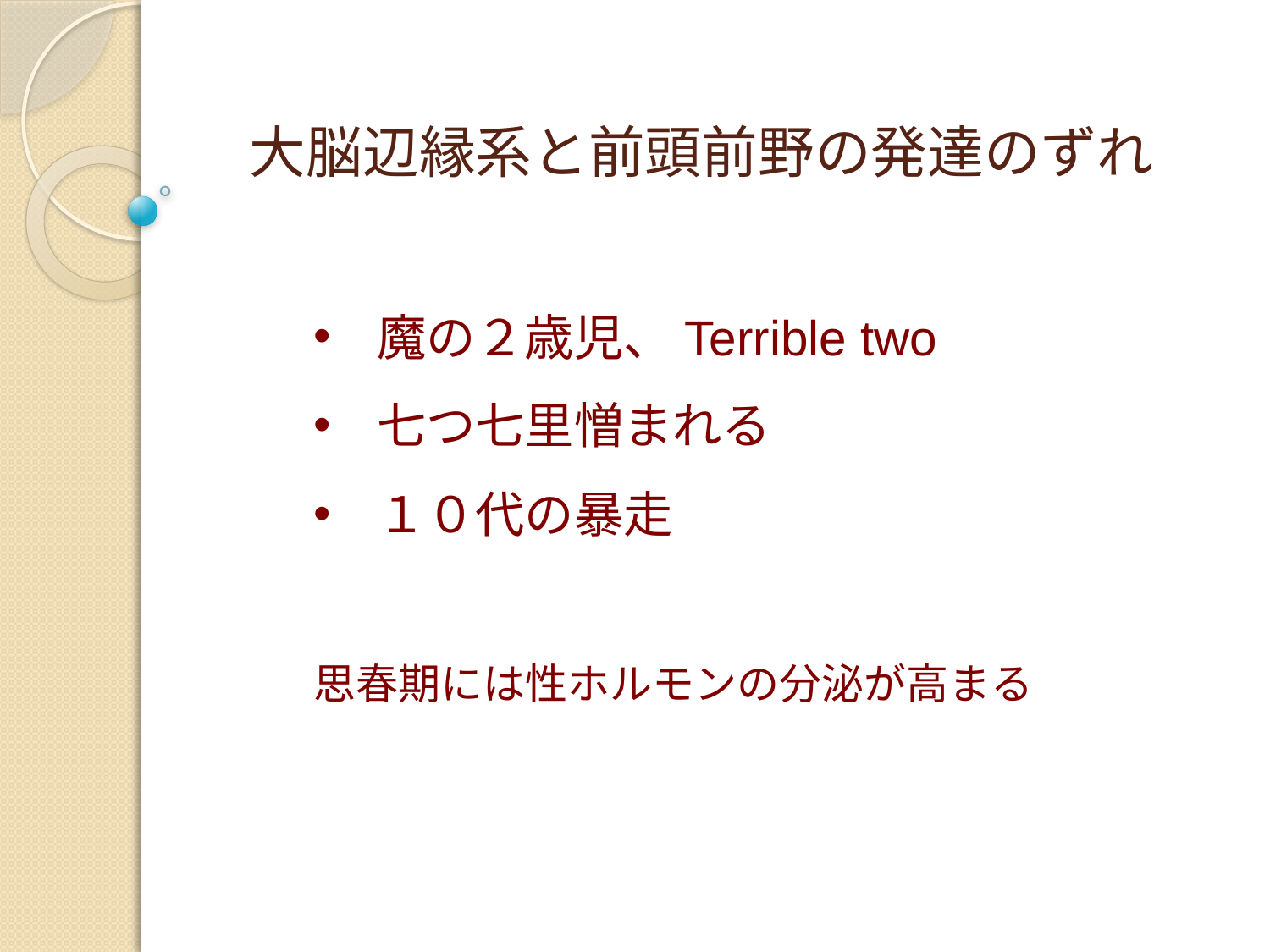

大脳辺縁系と前頭前野の発達のずれ
魔の２歳児、Terrible two
七つ七里憎まれる
１０代の暴走

思春期には性ホルモンの分泌が高まる